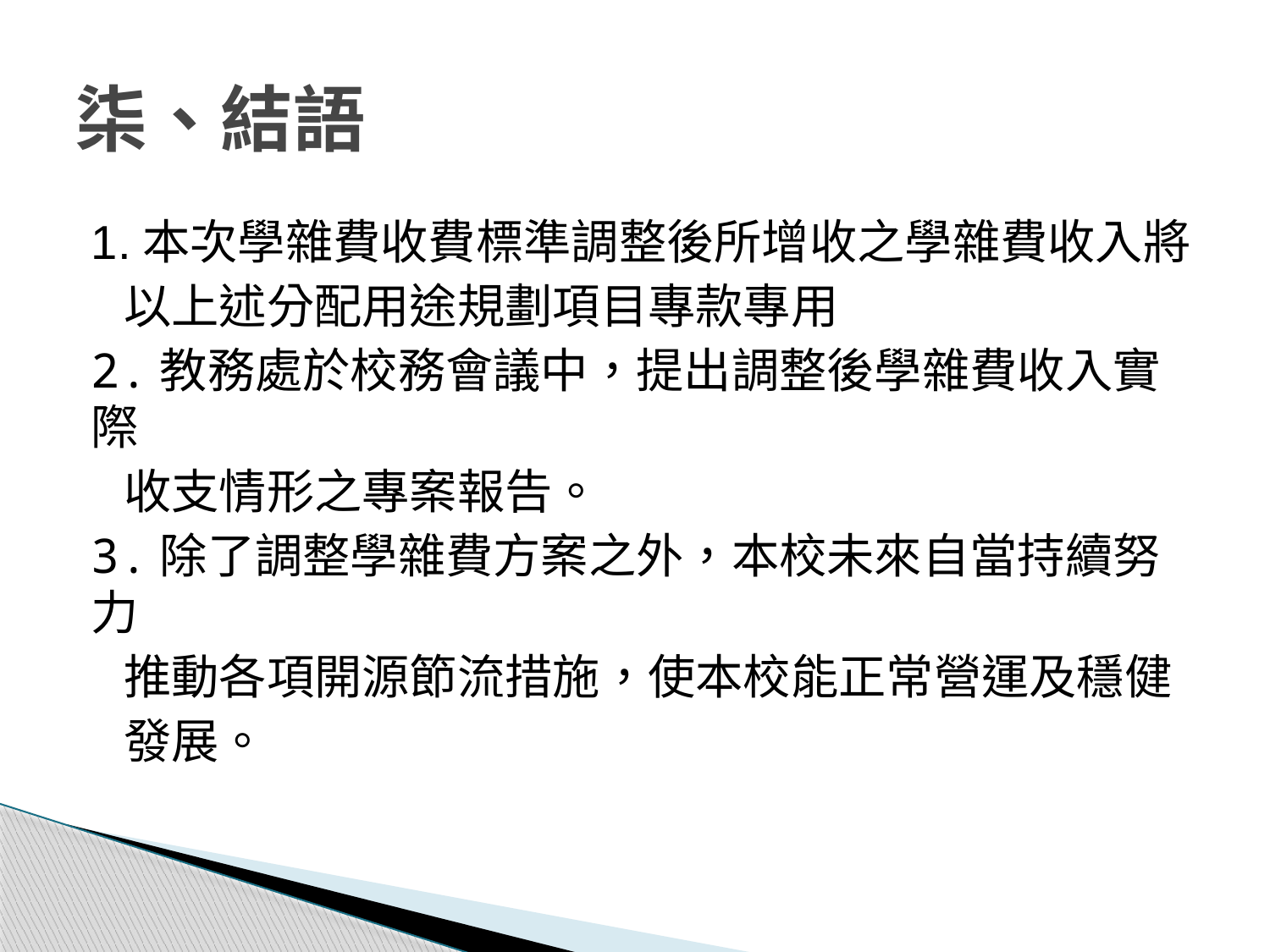

# 柒、結語
1.本次學雜費收費標準調整後所增收之學雜費收入將
  以上述分配用途規劃項目專款專用
2.教務處於校務會議中，提出調整後學雜費收入實際
  收支情形之專案報告。
3.除了調整學雜費方案之外，本校未來自當持續努力
  推動各項開源節流措施，使本校能正常營運及穩健
  發展。